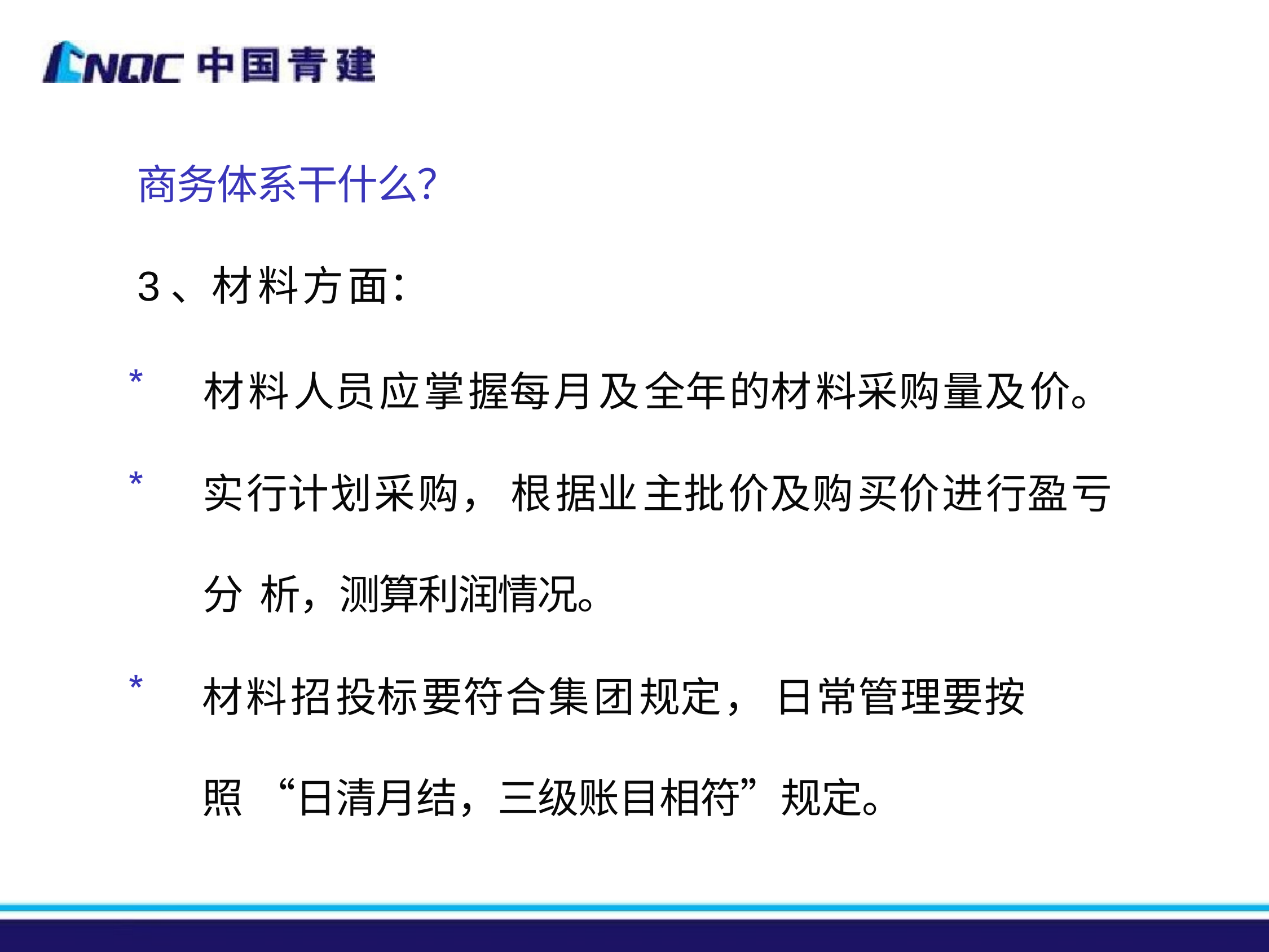

# 商务体系干什么？
3、材料方面：

材料人员应掌握每月及全年的材料采购量及价。
实行计划采购， 根据业主批价及购买价进行盈亏分 析，测算利润情况。
材料招投标要符合集团规定， 日常管理要按照 “日清月结，三级账目相符”规定。